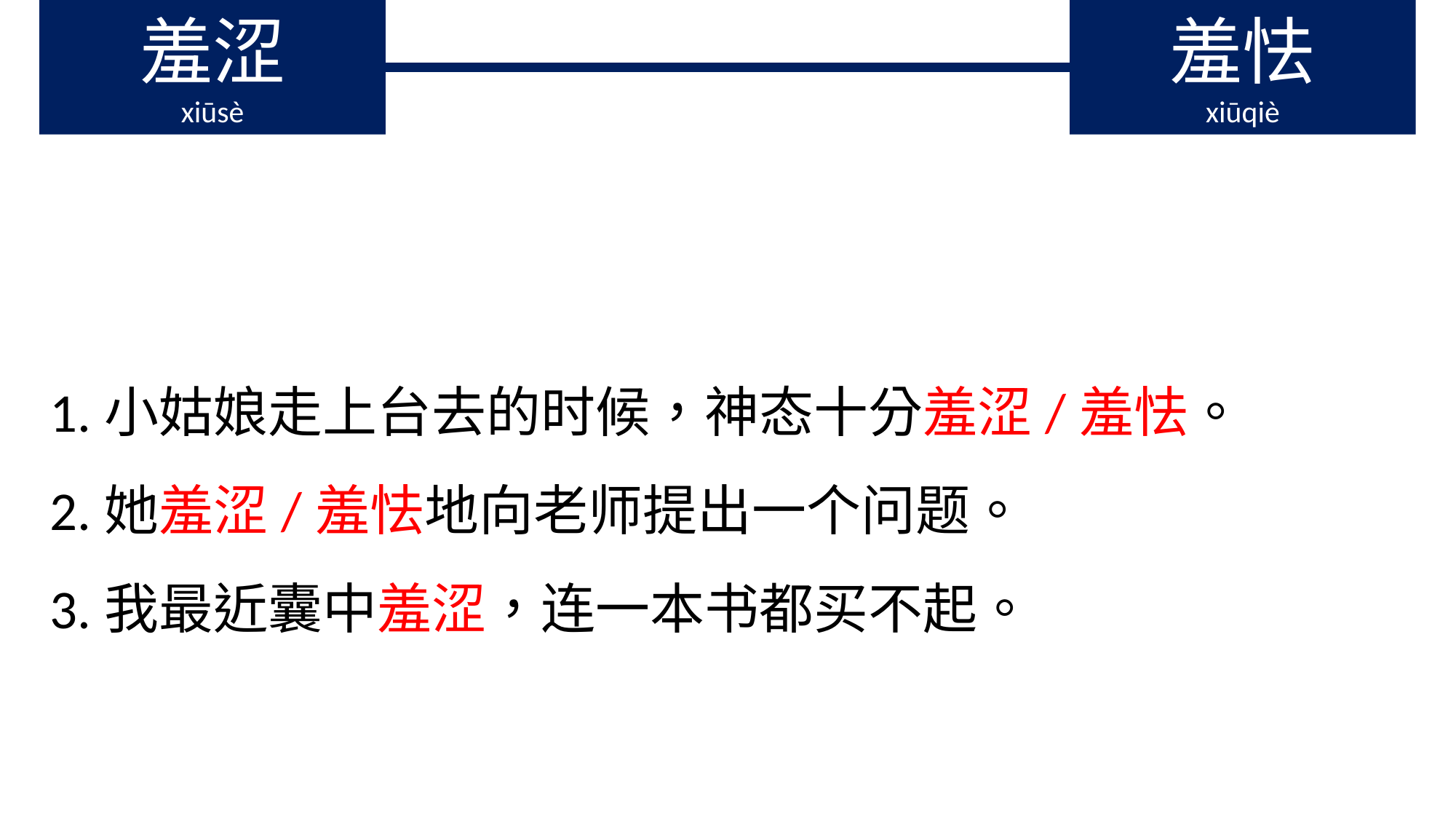

羞涩
xiūsè
羞怯
xiūqiè
1.小姑娘走上台去的时候，神态十分羞涩/羞怯。
2.她羞涩/羞怯地向老师提出一个问题。
3.我最近囊中羞涩，连一本书都买不起。